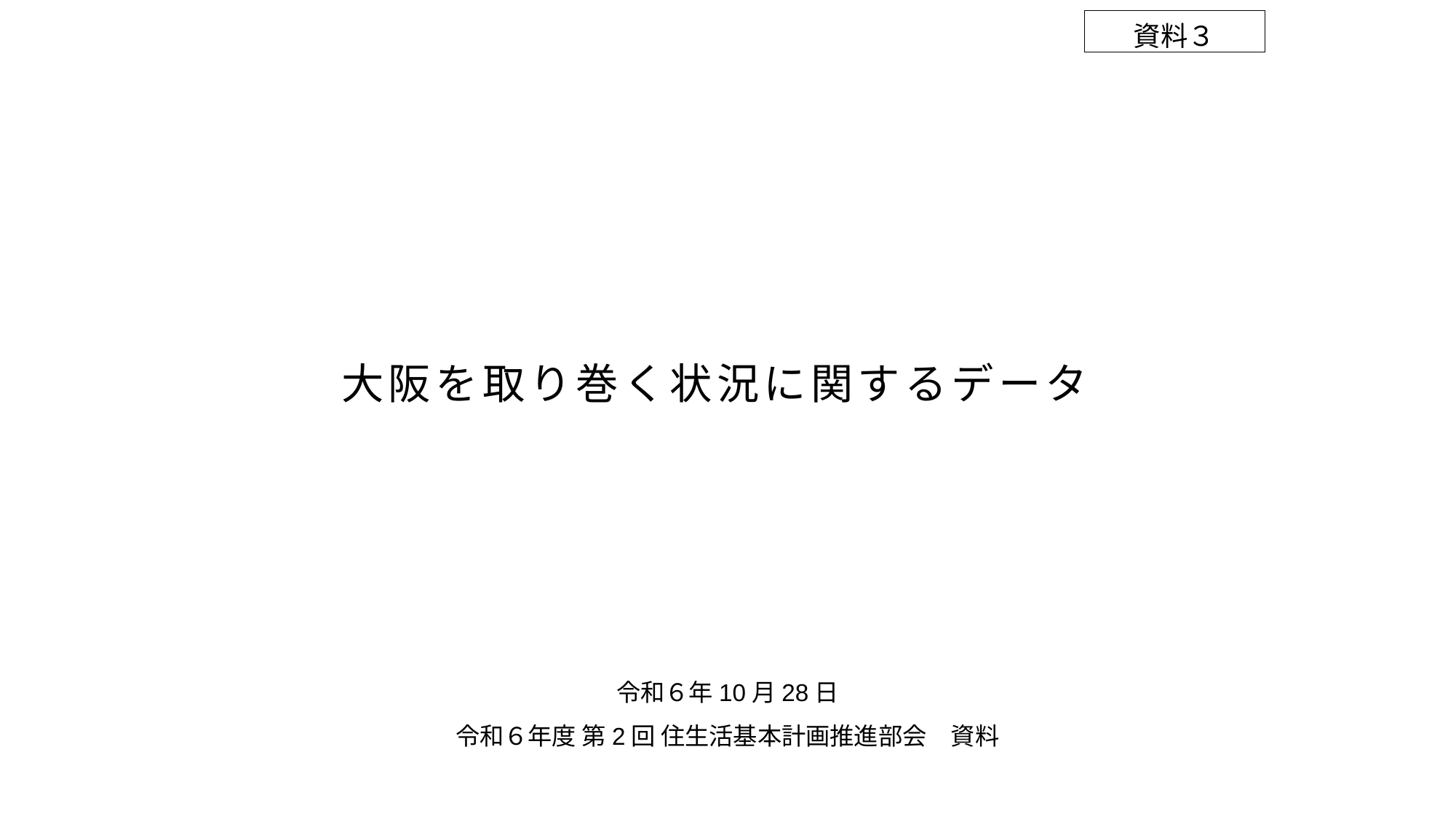

資料３
大阪を取り巻く状況に関するデータ

令和６年10月28日
令和６年度 第2回 住生活基本計画推進部会　資料